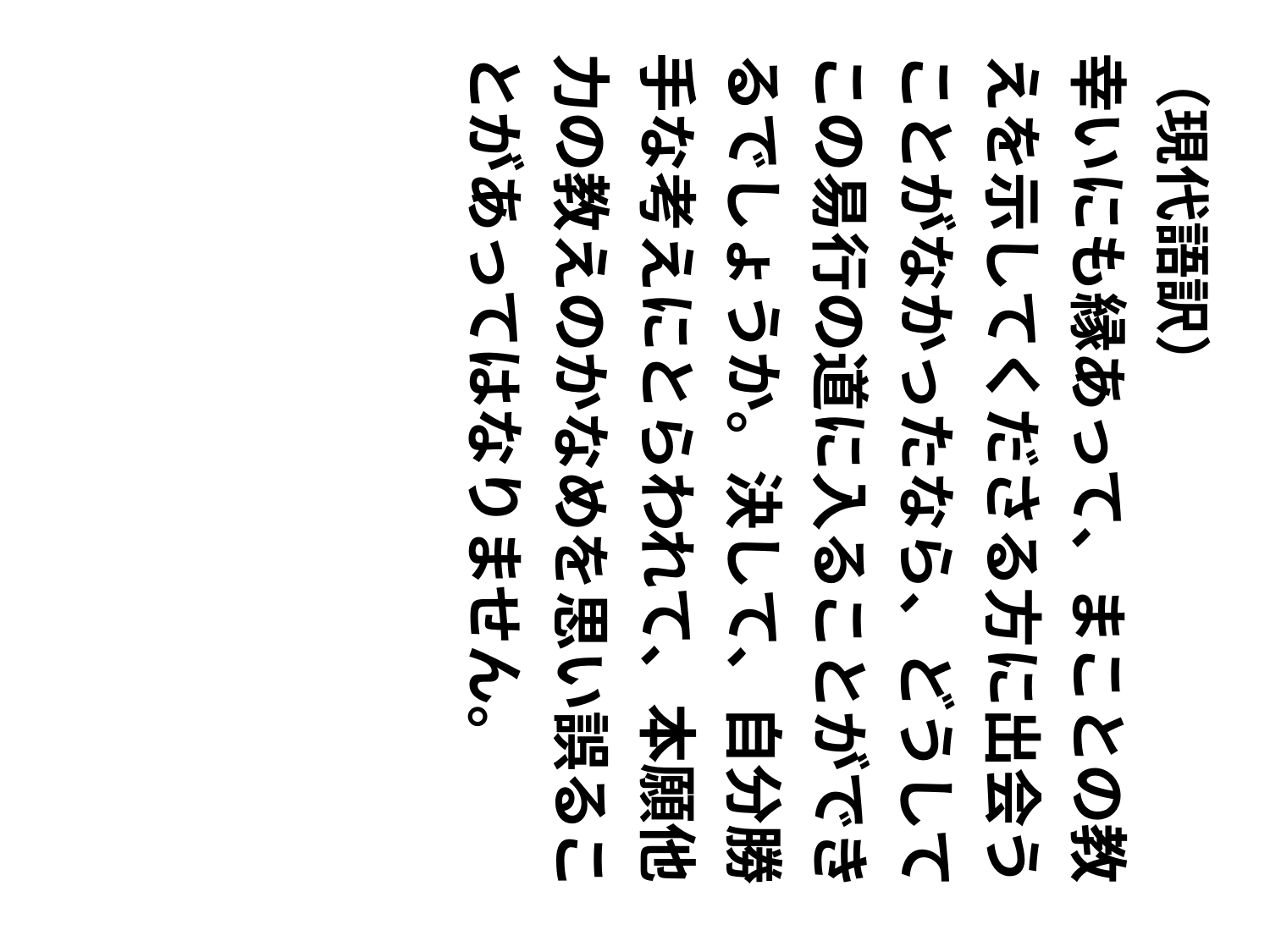

（現代語訳）
幸いにも縁あって、まことの教えを示してくださる方に出会うことがなかったなら、どうしてこの易行の道に入ることができるでしょうか。決して、自分勝手な考えにとらわれて、本願他力の教えのかなめを思い誤ることがあってはなりません。